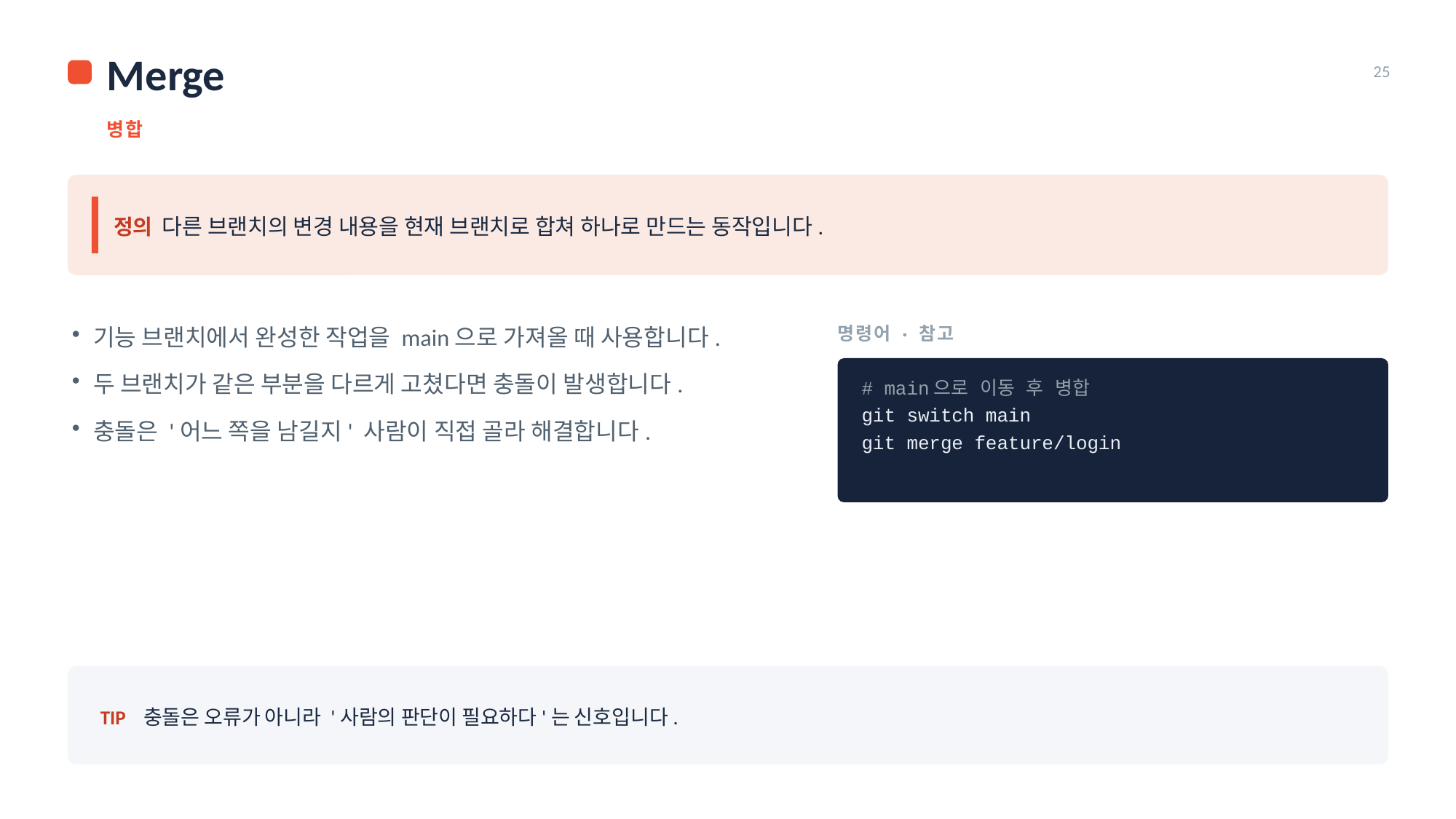

Merge
25

병합

정의  다른 브랜치의 변경 내용을 현재 브랜치로 합쳐 하나로 만드는 동작입니다.

명령어 · 참고
기능 브랜치에서 완성한 작업을 main으로 가져올 때 사용합니다.
두 브랜치가 같은 부분을 다르게 고쳤다면 충돌이 발생합니다.
충돌은 '어느 쪽을 남길지' 사람이 직접 골라 해결합니다.

# main으로 이동 후 병합
git switch main
git merge feature/login

TIP   충돌은 오류가 아니라 '사람의 판단이 필요하다'는 신호입니다.